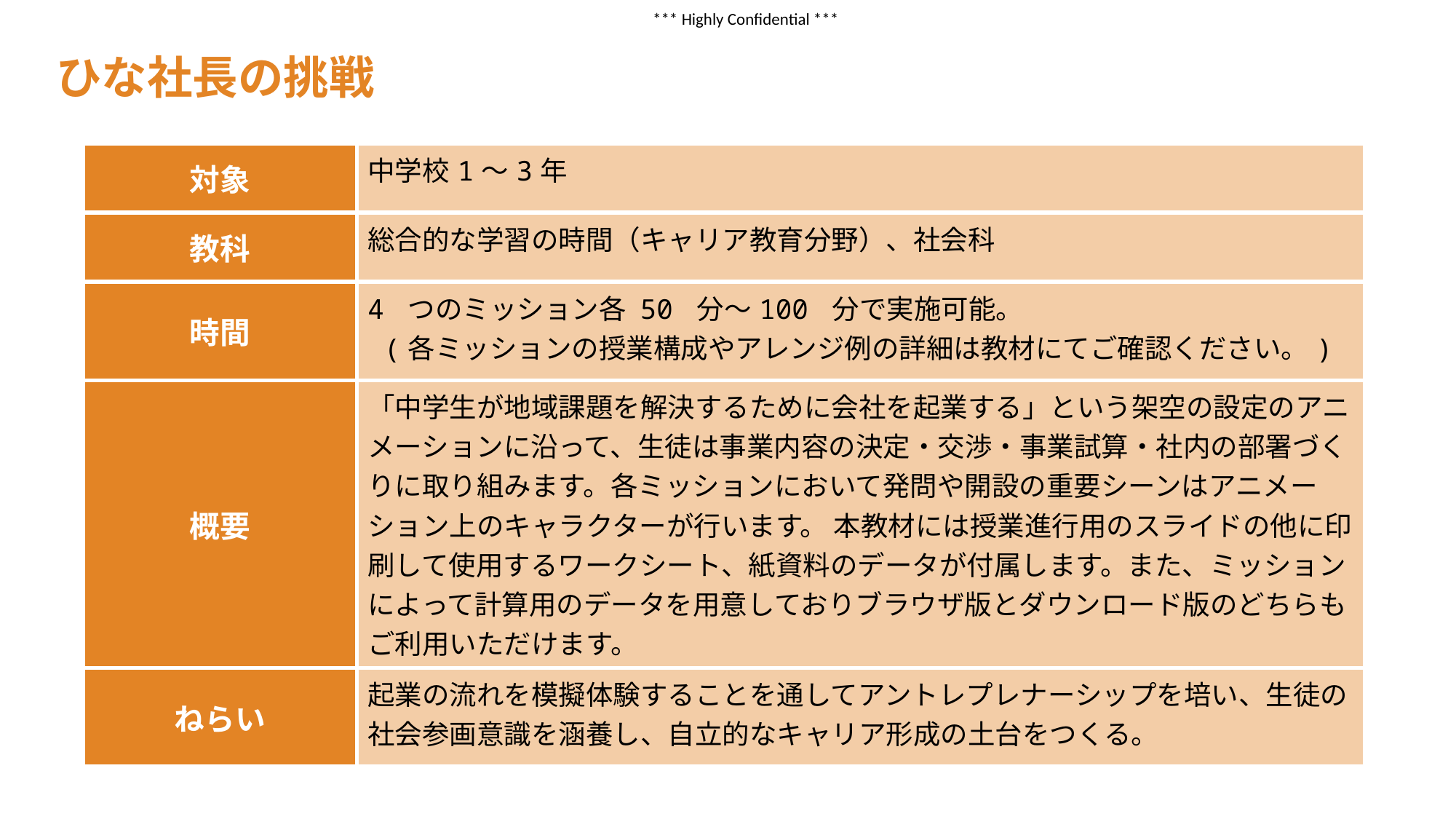

# ひな社長の挑戦
| 対象 | 中学校1〜3年 |
| --- | --- |
| 教科 | 総合的な学習の時間（キャリア教育分野）、社会科 |
| 時間 | 4 つのミッション各 50 分〜100 分で実施可能。 (各ミッションの授業構成やアレンジ例の詳細は教材にてご確認ください。) |
| 概要 | 「中学生が地域課題を解決するために会社を起業する」という架空の設定のアニメーションに沿って、生徒は事業内容の決定・交渉・事業試算・社内の部署づくりに取り組みます。各ミッションにおいて発問や開設の重要シーンはアニメーション上のキャラクターが行います。 本教材には授業進行用のスライドの他に印刷して使用するワークシート、紙資料のデータが付属します。また、ミッションによって計算用のデータを用意しておりブラウザ版とダウンロード版のどちらもご利用いただけます。 |
| ねらい | 起業の流れを模擬体験することを通してアントレプレナーシップを培い、生徒の社会参画意識を涵養し、自立的なキャリア形成の土台をつくる。 |